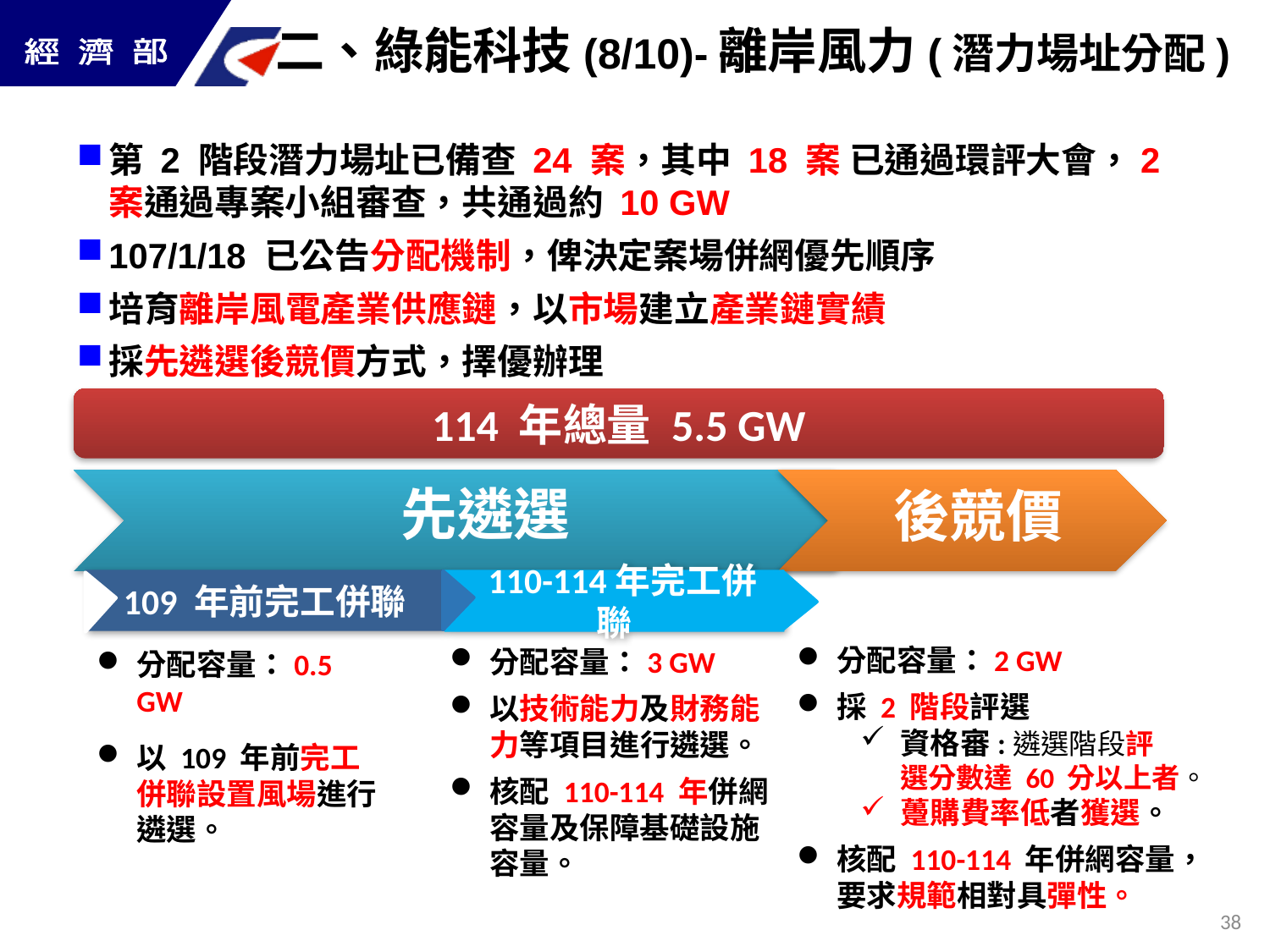

二、綠能科技(8/10)-離岸風力(潛力場址分配)
第 2 階段潛力場址已備查 24 案，其中 18 案 已通過環評大會，2 案通過專案小組審查，共通過約 10 GW
107/1/18 已公告分配機制，俾決定案場併網優先順序
培育離岸風電產業供應鏈，以市場建立產業鏈實績
採先遴選後競價方式，擇優辦理

114 年總量 5.5 GW

先遴選

後競價
109 年前完工併聯
  110-114年完工併聯

分配容量：2 GW
採 2 階段評選
資格審:遴選階段評選分數達 60 分以上者。
躉購費率低者獲選。
核配 110-114 年併網容量，要求規範相對具彈性。
分配容量：3 GW
以技術能力及財務能力等項目進行遴選。
核配 110-114 年併網容量及保障基礎設施容量。
分配容量：0.5 GW
以 109 年前完工併聯設置風場進行遴選。

38